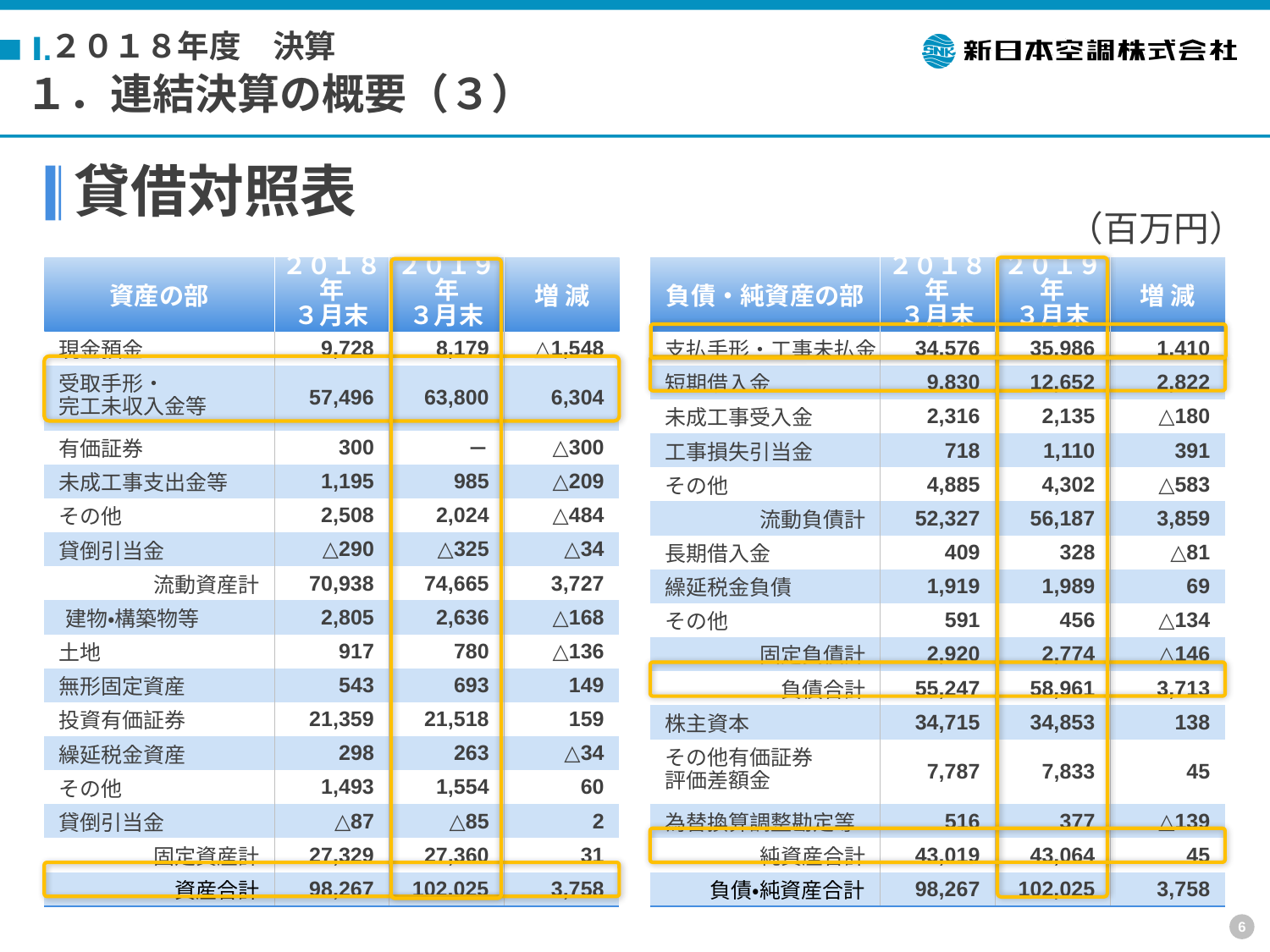

２０１８年度　決算
Ⅰ.
１．連結決算の概要（３）
貸借対照表

（百万円）

| 資産の部 | ２０１８年 ３月末 | ２０１９年 ３月末 | 増 減 |
| --- | --- | --- | --- |
| 現金預金 | 9,728 | 8,179 | △1,548 |
| 受取手形・ 完工未収入金等 | 57,496 | 63,800 | 6,304 |
| 有価証券 | 300 | － | △300 |
| 未成工事支出金等 | 1,195 | 985 | △209 |
| その他 | 2,508 | 2,024 | △484 |
| 貸倒引当金 | △290 | △325 | △34 |
| 流動資産計 | 70,938 | 74,665 | 3,727 |
| 建物・構築物等 | 2,805 | 2,636 | △168 |
| 土地 | 917 | 780 | △136 |
| 無形固定資産 | 543 | 693 | 149 |
| 投資有価証券 | 21,359 | 21,518 | 159 |
| 繰延税金資産 | 298 | 263 | △34 |
| その他 | 1,493 | 1,554 | 60 |
| 貸倒引当金 | △87 | △85 | 2 |
| 固定資産計 | 27,329 | 27,360 | 31 |
| 資産合計 | 98,267 | 102,025 | 3,758 |
| 負債・純資産の部 | ２０１８年 ３月末 | ２０１９年 ３月末 | 増 減 |
| --- | --- | --- | --- |
| 支払手形・工事未払金 | 34,576 | 35,986 | 1,410 |
| 短期借入金 | 9,830 | 12,652 | 2,822 |
| 未成工事受入金 | 2,316 | 2,135 | △180 |
| 工事損失引当金 | 718 | 1,110 | 391 |
| その他 | 4,885 | 4,302 | △583 |
| 流動負債計 | 52,327 | 56,187 | 3,859 |
| 長期借入金 | 409 | 328 | △81 |
| 繰延税金負債 | 1,919 | 1,989 | 69 |
| その他 | 591 | 456 | △134 |
| 固定負債計 | 2,920 | 2,774 | △146 |
| 負債合計 | 55,247 | 58,961 | 3,713 |
| 株主資本 | 34,715 | 34,853 | 138 |
| その他有価証券 評価差額金 | 7,787 | 7,833 | 45 |
| 為替換算調整勘定等 | 516 | 377 | △139 |
| 純資産合計 | 43,019 | 43,064 | 45 |
| 負債・純資産合計 | 98,267 | 102,025 | 3,758 |